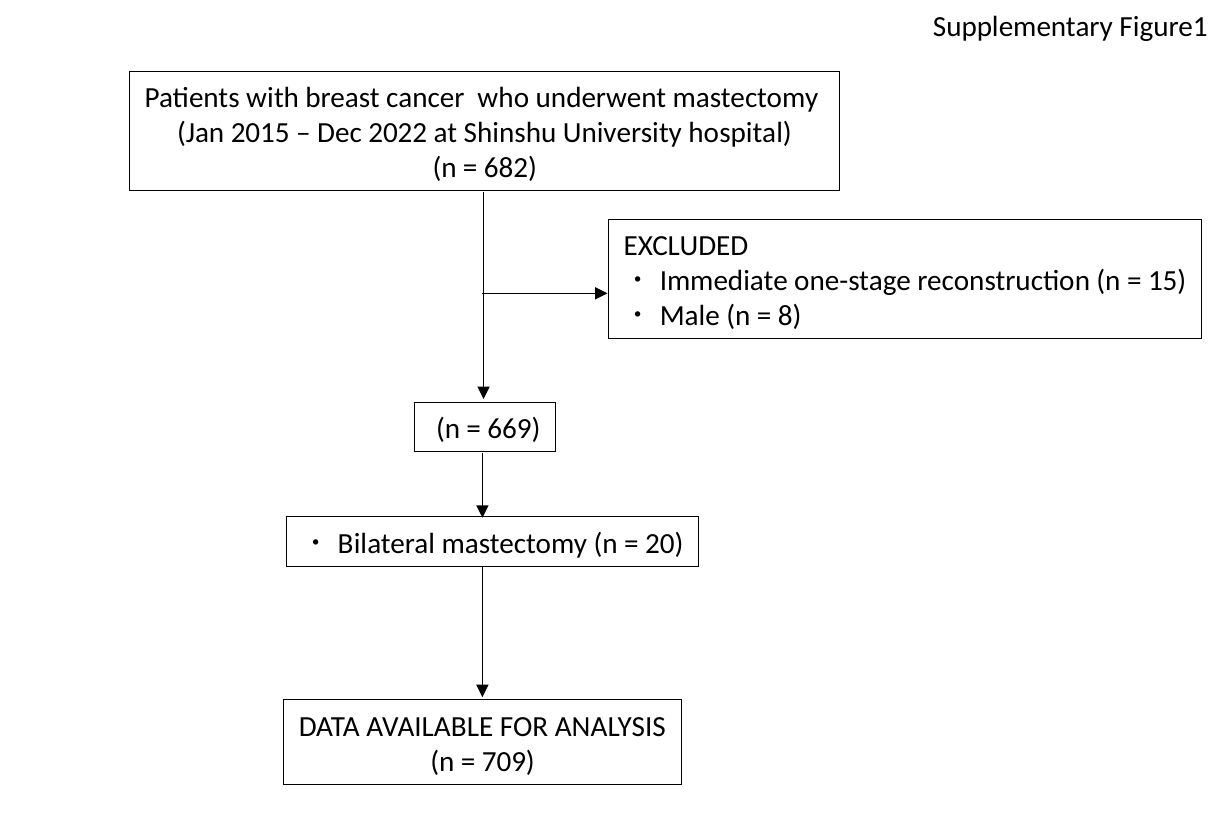

Supplementary Figure1
Patients with breast cancer  who underwent mastectomy
(Jan 2015 – Dec 2022 at Shinshu University hospital)
(n = 682)
EXCLUDED
・Immediate one-stage reconstruction (n = 15)
・Male (n = 8)
 (n = 669)
・Bilateral mastectomy (n = 20)
DATA AVAILABLE FOR ANALYSIS
(n = 709)